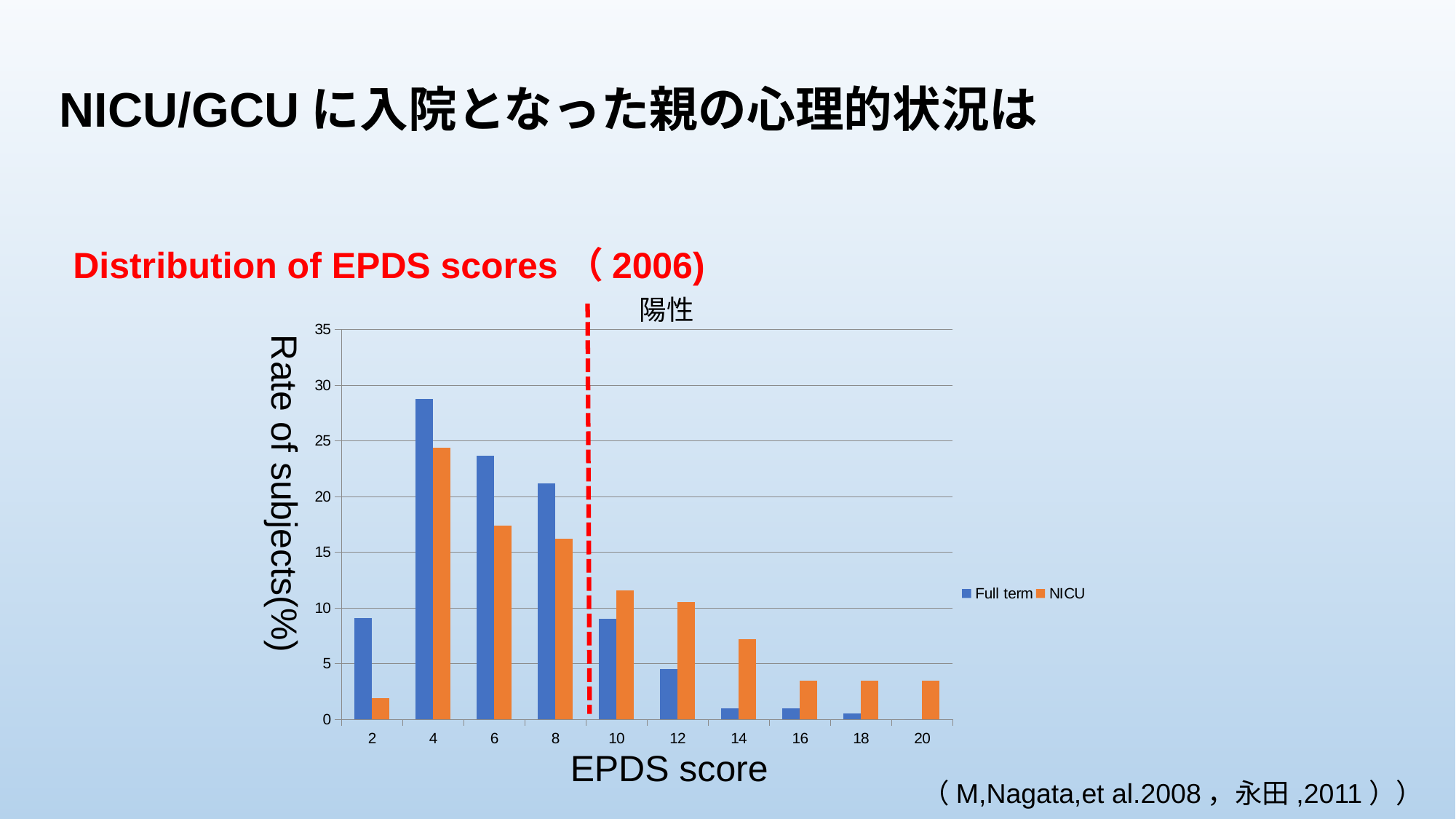

NICU/GCUに入院となった親の心理的状況は

Distribution of EPDS scores（2006)
陽性

### Chart

| Category | Full term | NICU |
|---|---|---|
| 2 | 9.1 | 1.9000000000000001 |
| 4 | 28.8 | 24.4 |
| 6 | 23.7 | 17.4 |
| 8 | 21.2 | 16.2 |
| 10 | 9.0 | 11.6 |
| 12 | 4.5 | 10.5 |
| 14 | 1.0 | 7.2 |
| 16 | 1.0 | 3.5 |
| 18 | 0.5 | 3.5 |
| 20 | 0.0 | 3.5 |
Rate of subjects(%)
EPDS score
（M,Nagata,et al.2008，永田,2011））